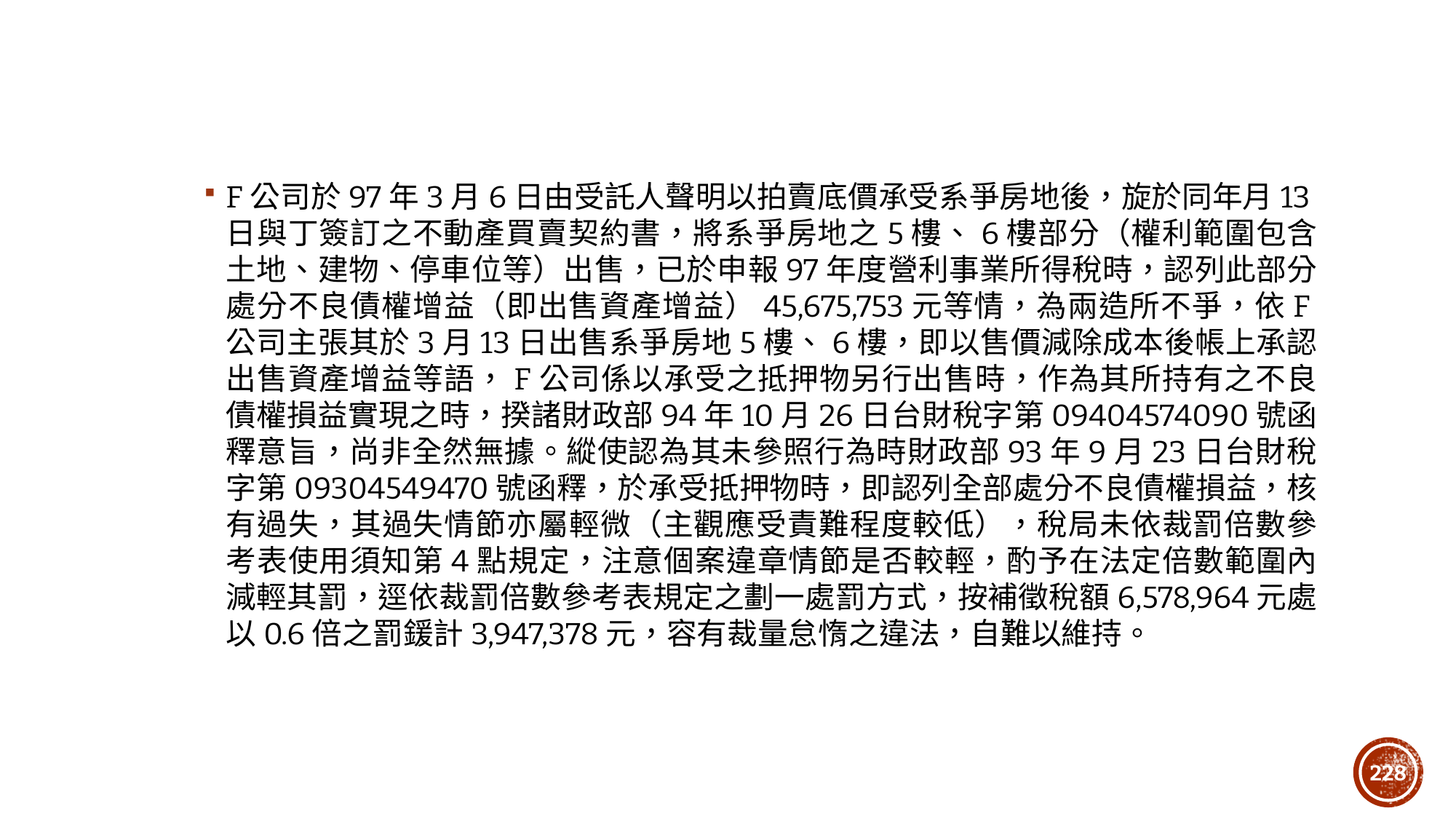

#
F公司於97年3月6日由受託人聲明以拍賣底價承受系爭房地後，旋於同年月13日與丁簽訂之不動產買賣契約書，將系爭房地之5樓、6樓部分（權利範圍包含土地、建物、停車位等）出售，已於申報97年度營利事業所得稅時，認列此部分處分不良債權增益（即出售資產增益）45,675,753元等情，為兩造所不爭，依F公司主張其於3月13日出售系爭房地5樓、6樓，即以售價減除成本後帳上承認出售資產增益等語，F公司係以承受之抵押物另行出售時，作為其所持有之不良債權損益實現之時，揆諸財政部94年10月26日台財稅字第09404574090號函釋意旨，尚非全然無據。縱使認為其未參照行為時財政部93年9月23日台財稅字第09304549470號函釋，於承受抵押物時，即認列全部處分不良債權損益，核有過失，其過失情節亦屬輕微（主觀應受責難程度較低），稅局未依裁罰倍數參考表使用須知第4點規定，注意個案違章情節是否較輕，酌予在法定倍數範圍內減輕其罰，逕依裁罰倍數參考表規定之劃一處罰方式，按補徵稅額6,578,964元處以0.6倍之罰鍰計3,947,378元，容有裁量怠惰之違法，自難以維持。
228